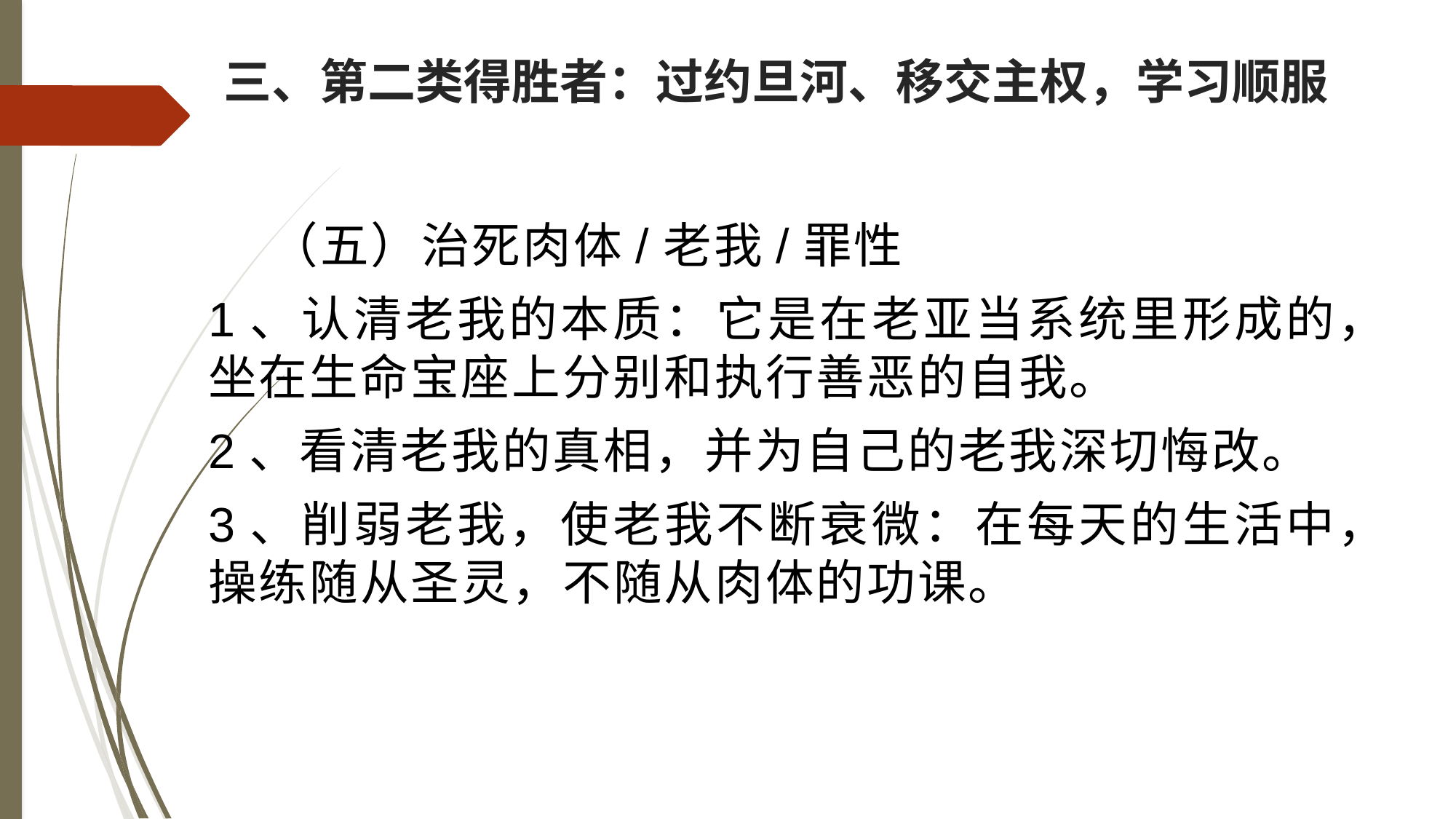

# 三、第二类得胜者：过约旦河、移交主权，学习顺服
	（五）治死肉体/老我/罪性
1、认清老我的本质：它是在老亚当系统里形成的，坐在生命宝座上分别和执行善恶的自我。
2、看清老我的真相，并为自己的老我深切悔改。
3、削弱老我，使老我不断衰微：在每天的生活中，操练随从圣灵，不随从肉体的功课。